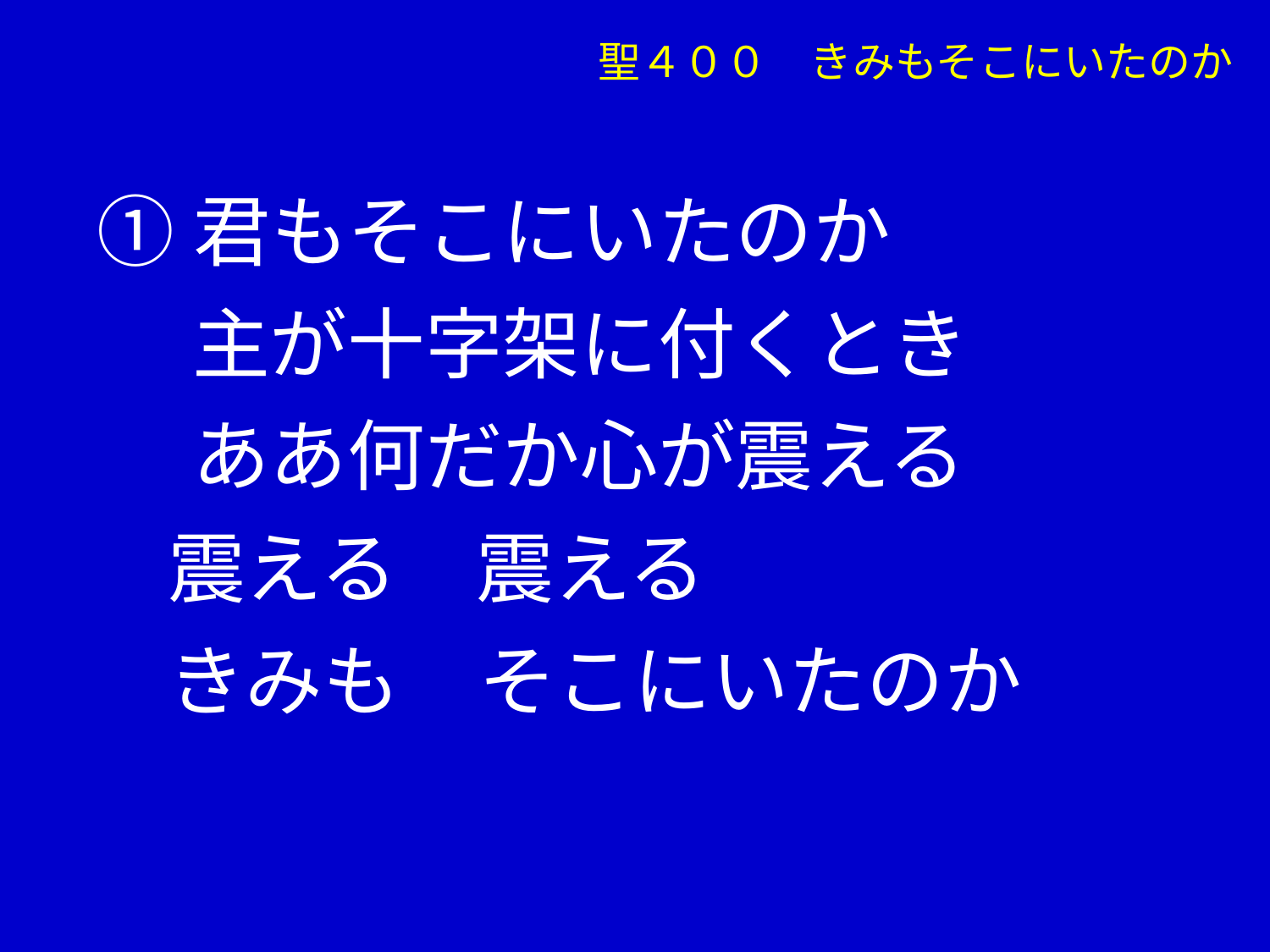

聖４００　きみもそこにいたのか
①君もそこにいたのか
　 主が十字架に付くとき
　 ああ何だか心が震える
   震える　震える
   きみも　そこにいたのか